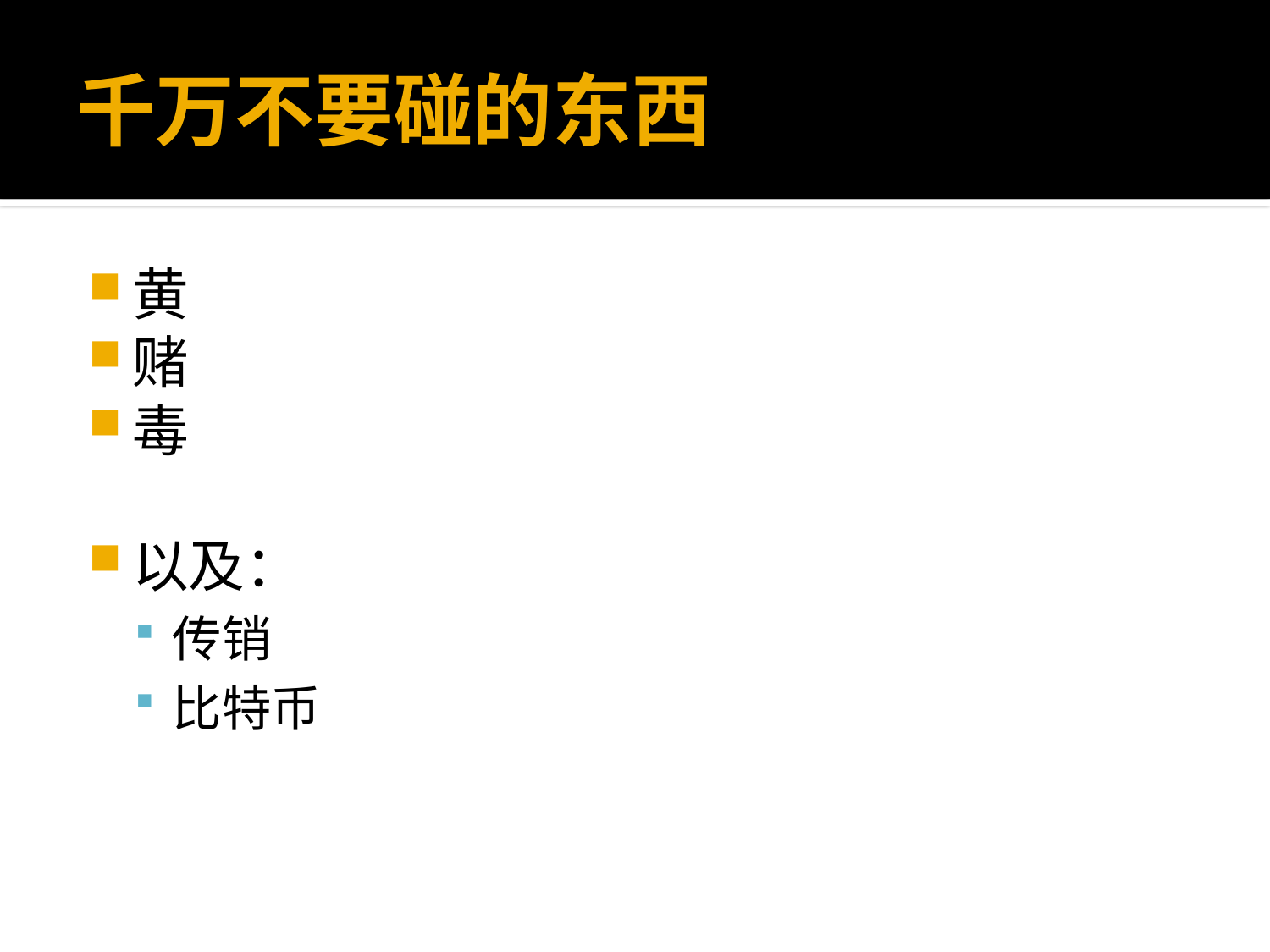

# 千万不要碰的东西
黄
赌
毒

以及：
传销
比特币